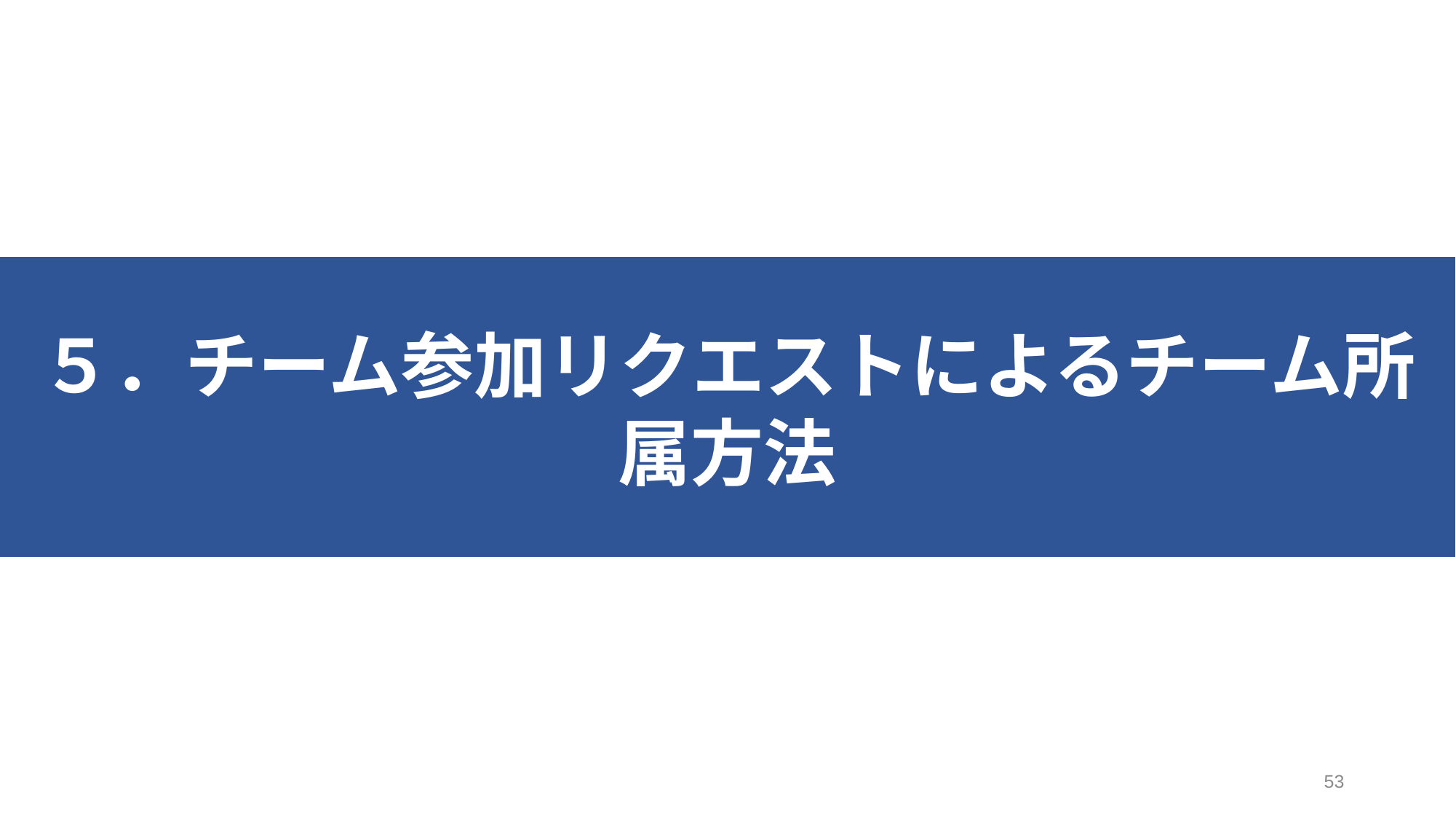

５．チーム参加リクエストによるチーム所属方法

５．チーム参加リクエストによるチーム所属方法
53